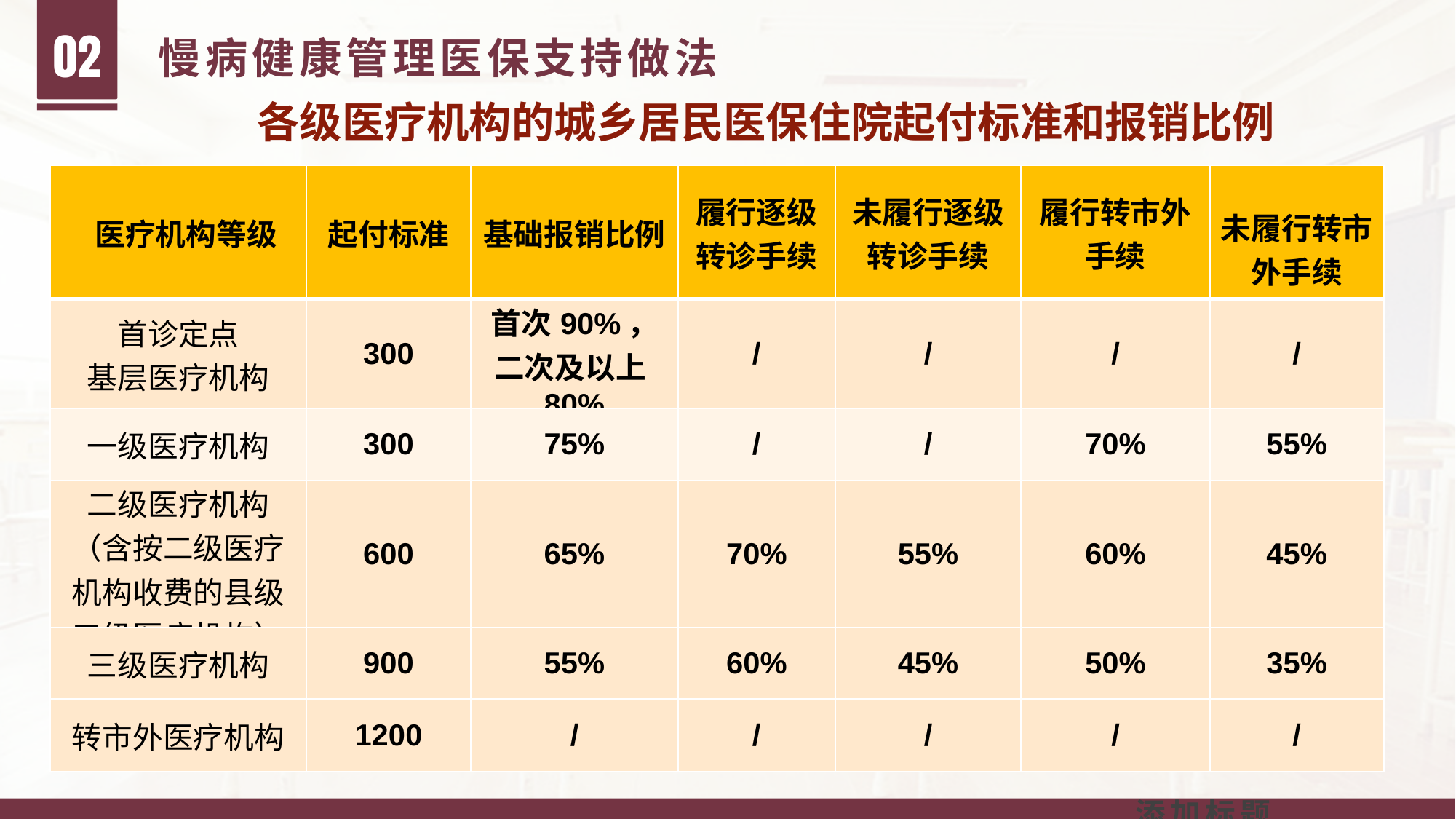

02

慢病健康管理医保支持做法
各级医疗机构的城乡居民医保住院起付标准和报销比例
| 医疗机构等级 | 起付标准 | 基础报销比例 | 履行逐级转诊手续 | 未履行逐级转诊手续 | 履行转市外手续 | 未履行转市外手续 |
| --- | --- | --- | --- | --- | --- | --- |
| 首诊定点 基层医疗机构 | 300 | 首次90%， 二次及以上80% | / | / | / | / |
| 一级医疗机构 | 300 | 75% | / | / | 70% | 55% |
| 二级医疗机构 （含按二级医疗机构收费的县级三级医疗机构） | 600 | 65% | 70% | 55% | 60% | 45% |
| 三级医疗机构 | 900 | 55% | 60% | 45% | 50% | 35% |
| 转市外医疗机构 | 1200 | / | / | / | / | / |
添加标题